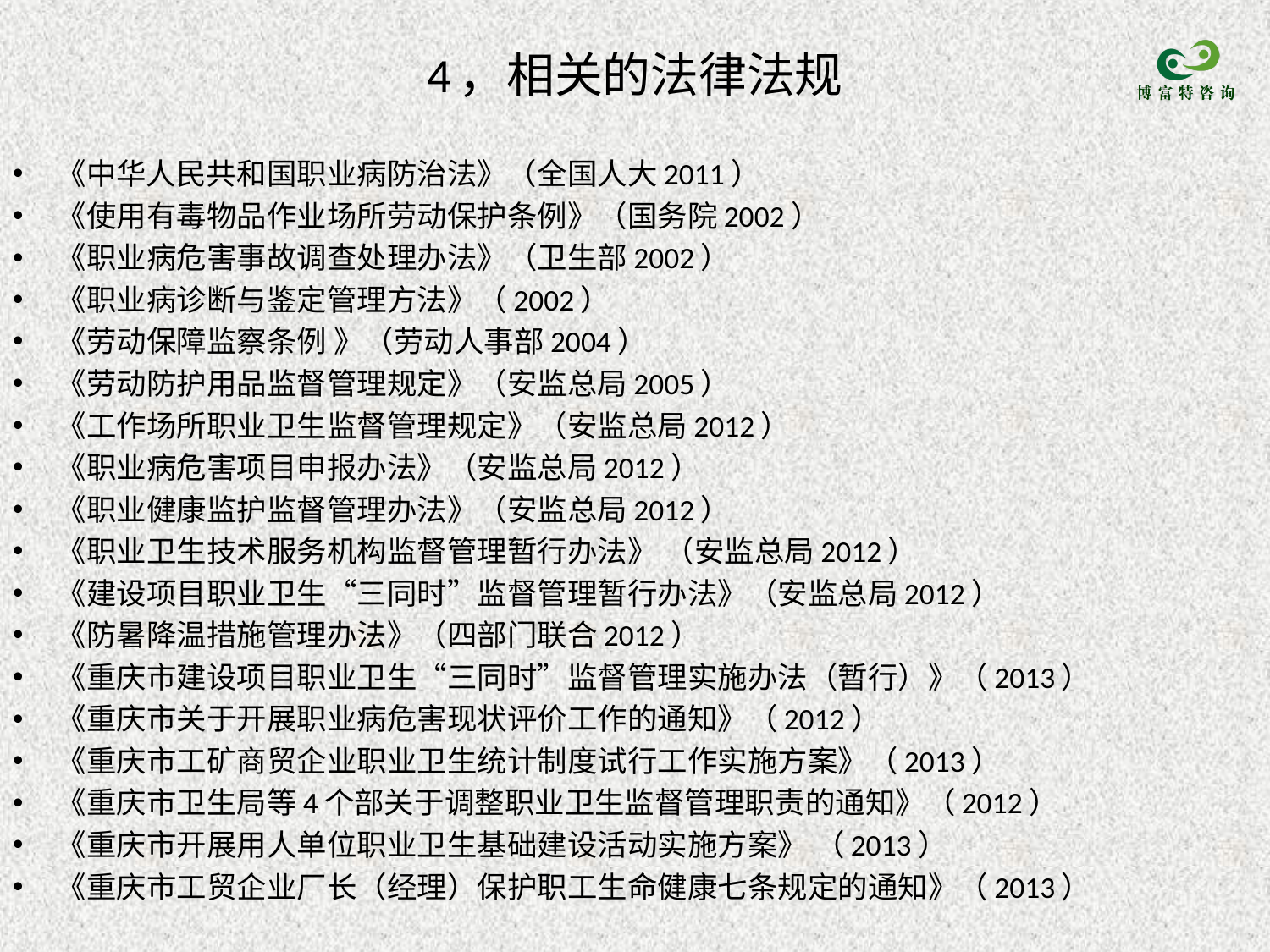

# 4，相关的法律法规
《中华人民共和国职业病防治法》（全国人大2011）
《使用有毒物品作业场所劳动保护条例》（国务院2002）
《职业病危害事故调查处理办法》（卫生部2002）
《职业病诊断与鉴定管理方法》（2002）
《劳动保障监察条例 》（劳动人事部2004）
《劳动防护用品监督管理规定》（安监总局2005）
《工作场所职业卫生监督管理规定》（安监总局2012）
《职业病危害项目申报办法》（安监总局2012）
《职业健康监护监督管理办法》（安监总局2012）
《职业卫生技术服务机构监督管理暂行办法》 （安监总局2012）
《建设项目职业卫生“三同时”监督管理暂行办法》（安监总局2012）
《防暑降温措施管理办法》（四部门联合2012）
《重庆市建设项目职业卫生“三同时”监督管理实施办法（暂行）》（2013）
《重庆市关于开展职业病危害现状评价工作的通知》（2012）
《重庆市工矿商贸企业职业卫生统计制度试行工作实施方案》（2013）
《重庆市卫生局等4个部关于调整职业卫生监督管理职责的通知》（2012）
《重庆市开展用人单位职业卫生基础建设活动实施方案》 （2013）
《重庆市工贸企业厂长（经理）保护职工生命健康七条规定的通知》（2013）